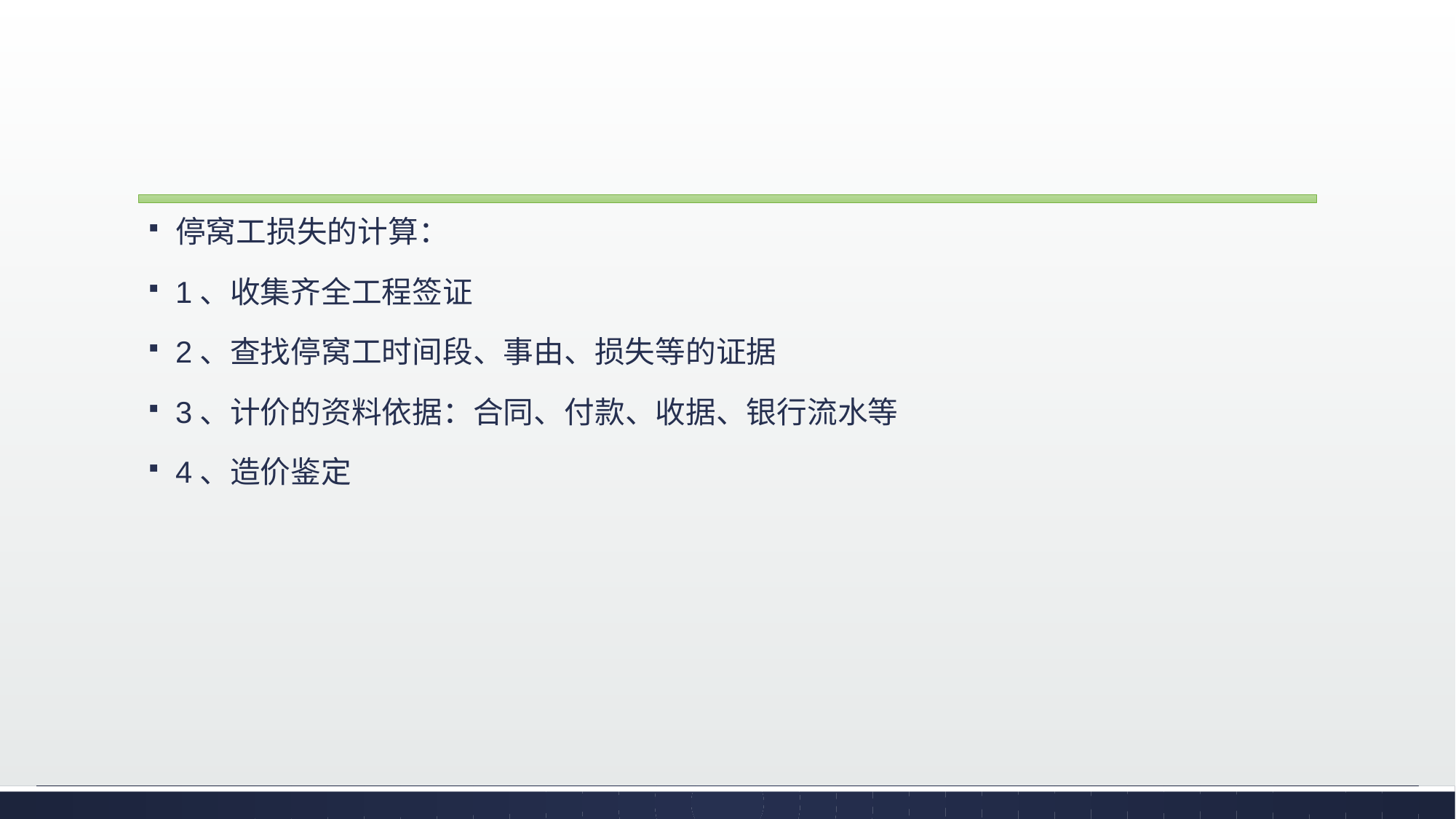

#

停窝工损失的计算：
1、收集齐全工程签证
2、查找停窝工时间段、事由、损失等的证据
3、计价的资料依据：合同、付款、收据、银行流水等
4、造价鉴定